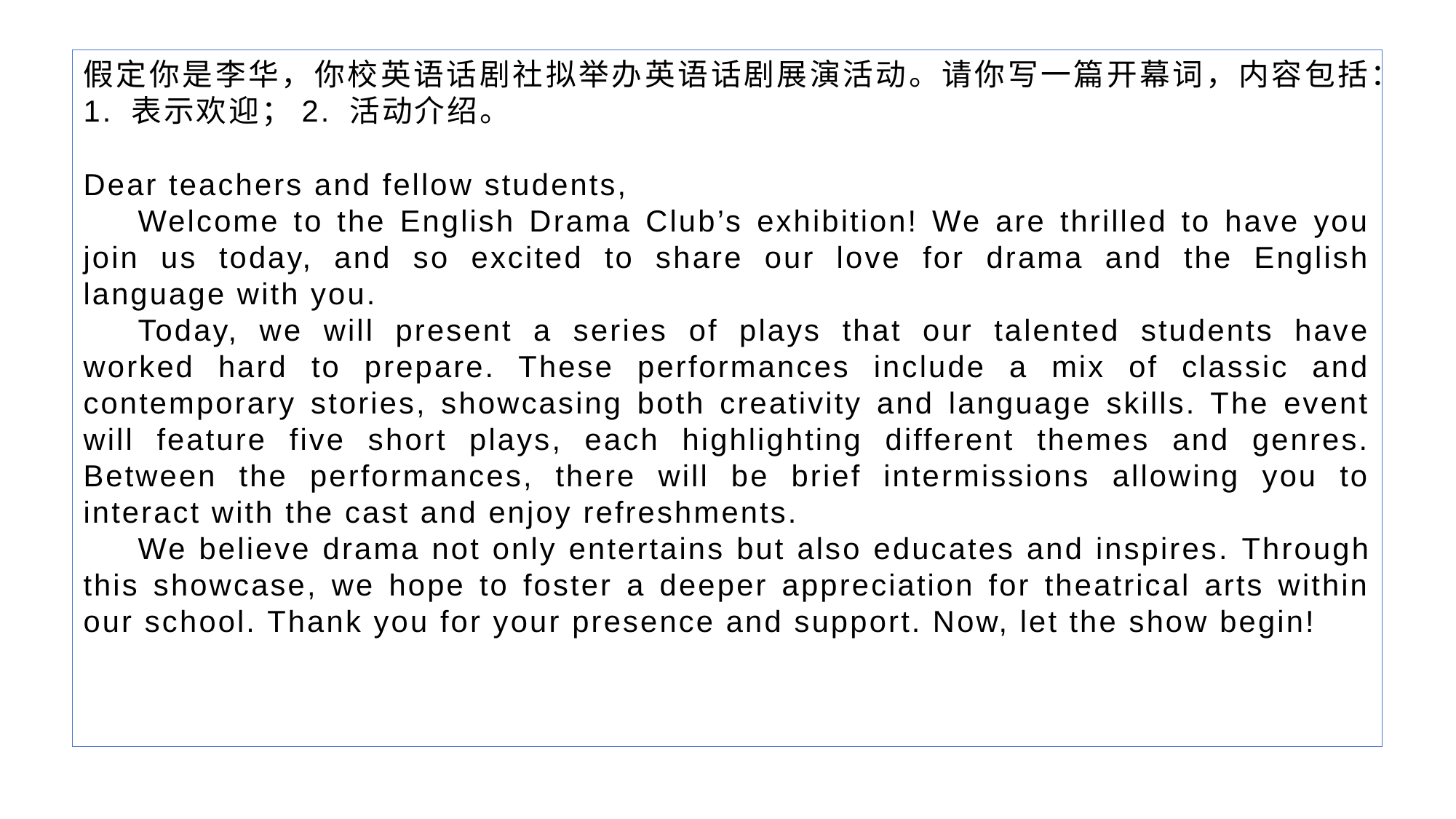

假定你是李华，你校英语话剧社拟举办英语话剧展演活动。请你写一篇开幕词，内容包括：
1. 表示欢迎；2. 活动介绍。

Dear teachers and fellow students,
Welcome to the English Drama Club’s exhibition! We are thrilled to have you join us today, and so excited to share our love for drama and the English language with you.
Today, we will present a series of plays that our talented students have worked hard to prepare. These performances include a mix of classic and contemporary stories, showcasing both creativity and language skills. The event will feature five short plays, each highlighting different themes and genres. Between the performances, there will be brief intermissions allowing you to interact with the cast and enjoy refreshments.
We believe drama not only entertains but also educates and inspires. ‌Through this showcase, we hope to foster a deeper appreciation for theatrical arts within our school. ‌Thank you for your presence and support. Now, let the show begin!